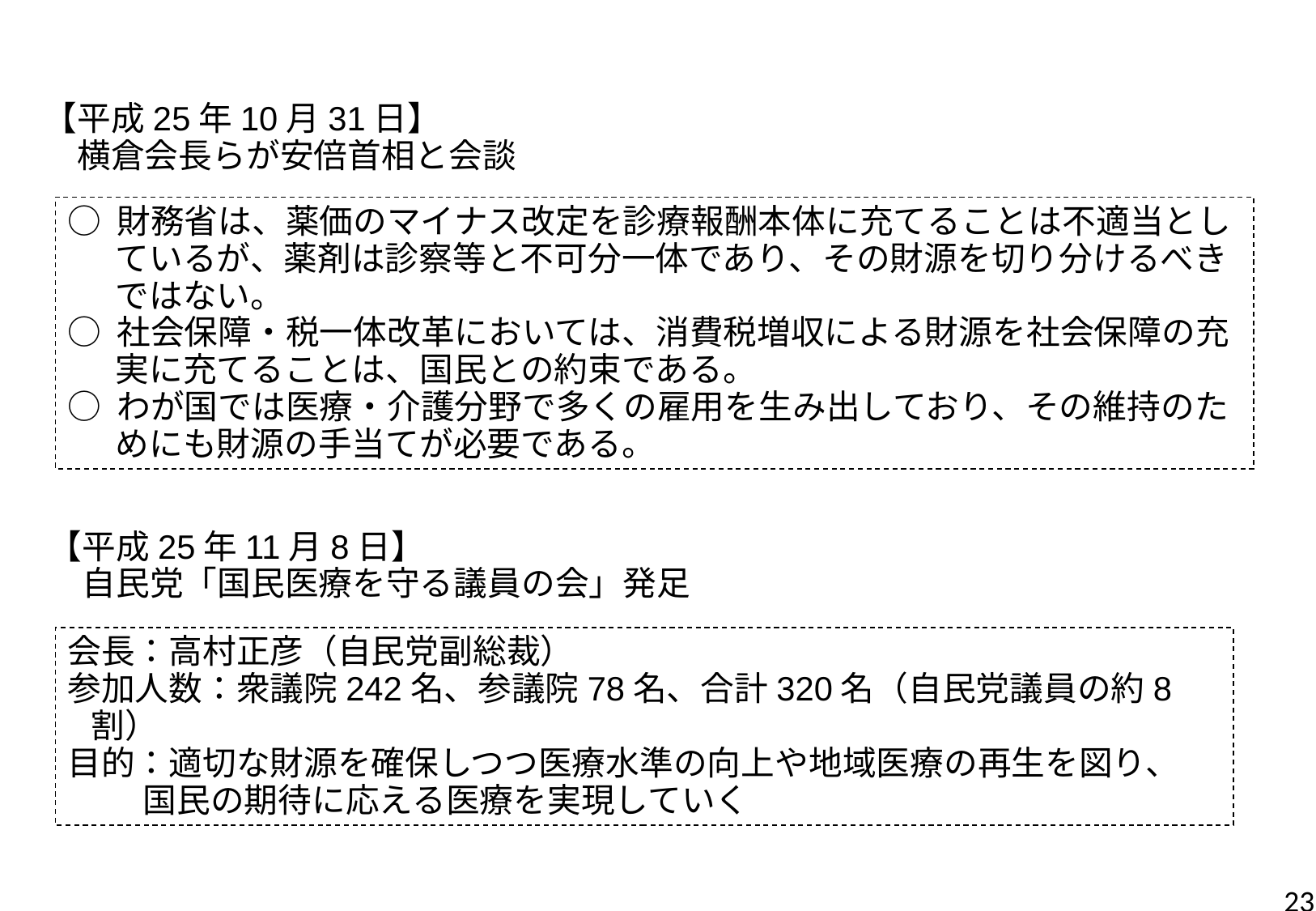

【平成25年10月31日】
　横倉会長らが安倍首相と会談
○ 財務省は、薬価のマイナス改定を診療報酬本体に充てることは不適当としているが、薬剤は診察等と不可分一体であり、その財源を切り分けるべきではない。
○ 社会保障・税一体改革においては、消費税増収による財源を社会保障の充実に充てることは、国民との約束である。
○ わが国では医療・介護分野で多くの雇用を生み出しており、その維持のためにも財源の手当てが必要である。
【平成25年11月8日】
　自民党「国民医療を守る議員の会」発足
会長：高村正彦（自民党副総裁）
参加人数：衆議院242名、参議院78名、合計320名（自民党議員の約8割）
目的：適切な財源を確保しつつ医療水準の向上や地域医療の再生を図り、
         国民の期待に応える医療を実現していく
23